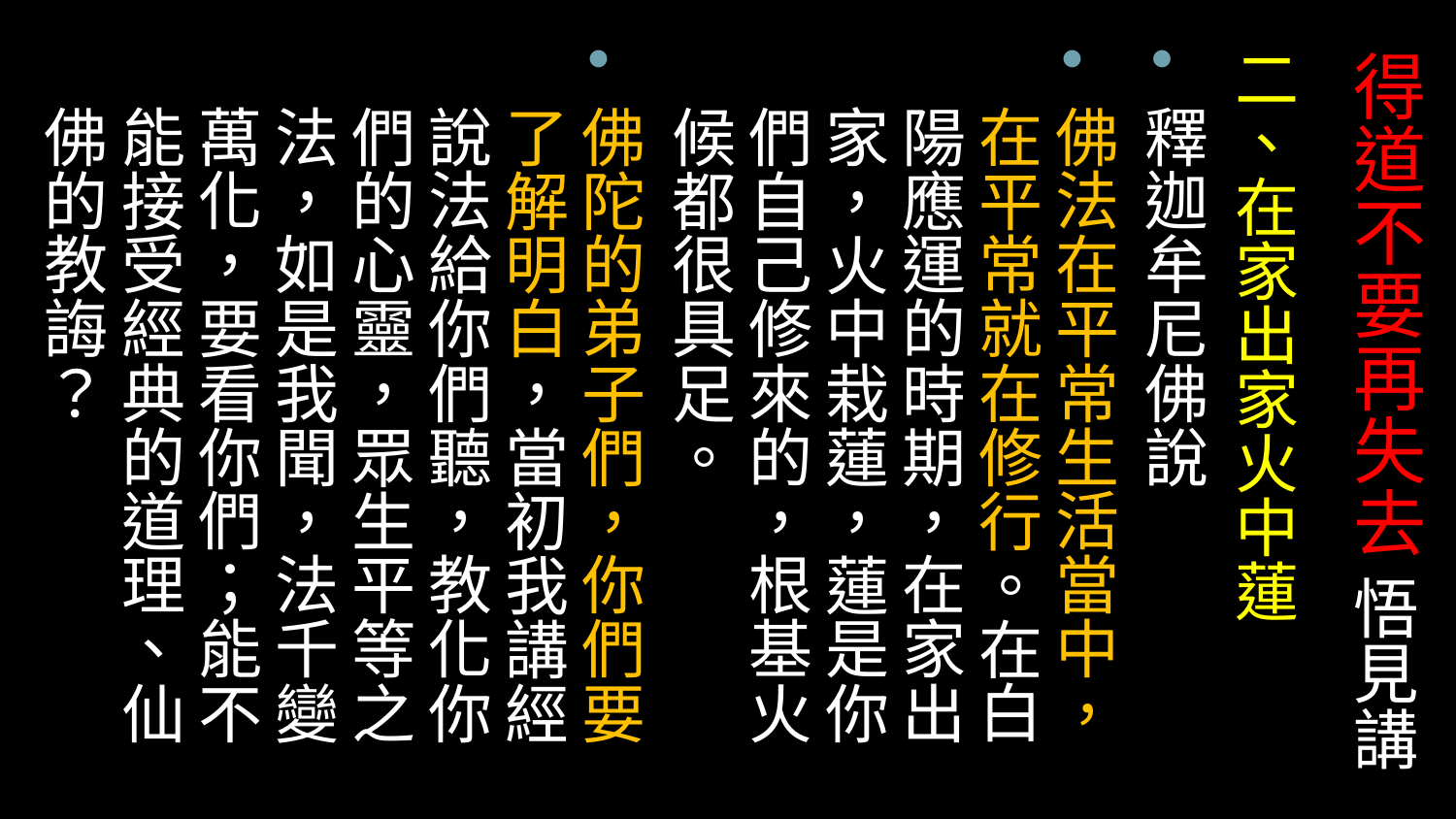

二、在家出家火中蓮
釋迦牟尼佛說
佛法在平常生活當中，在平常就在修行。在白陽應運的時期，在家出家，火中栽蓮，蓮是你們自己修來的，根基火候都很具足。
佛陀的弟子們，你們要了解明白，當初我講經說法給你們聽，教化你們的心靈，眾生平等之法，如是我聞，法千變萬化，要看你們；能不能接受經典的道理、仙佛的教誨？
# 得道不要再失去 悟見講